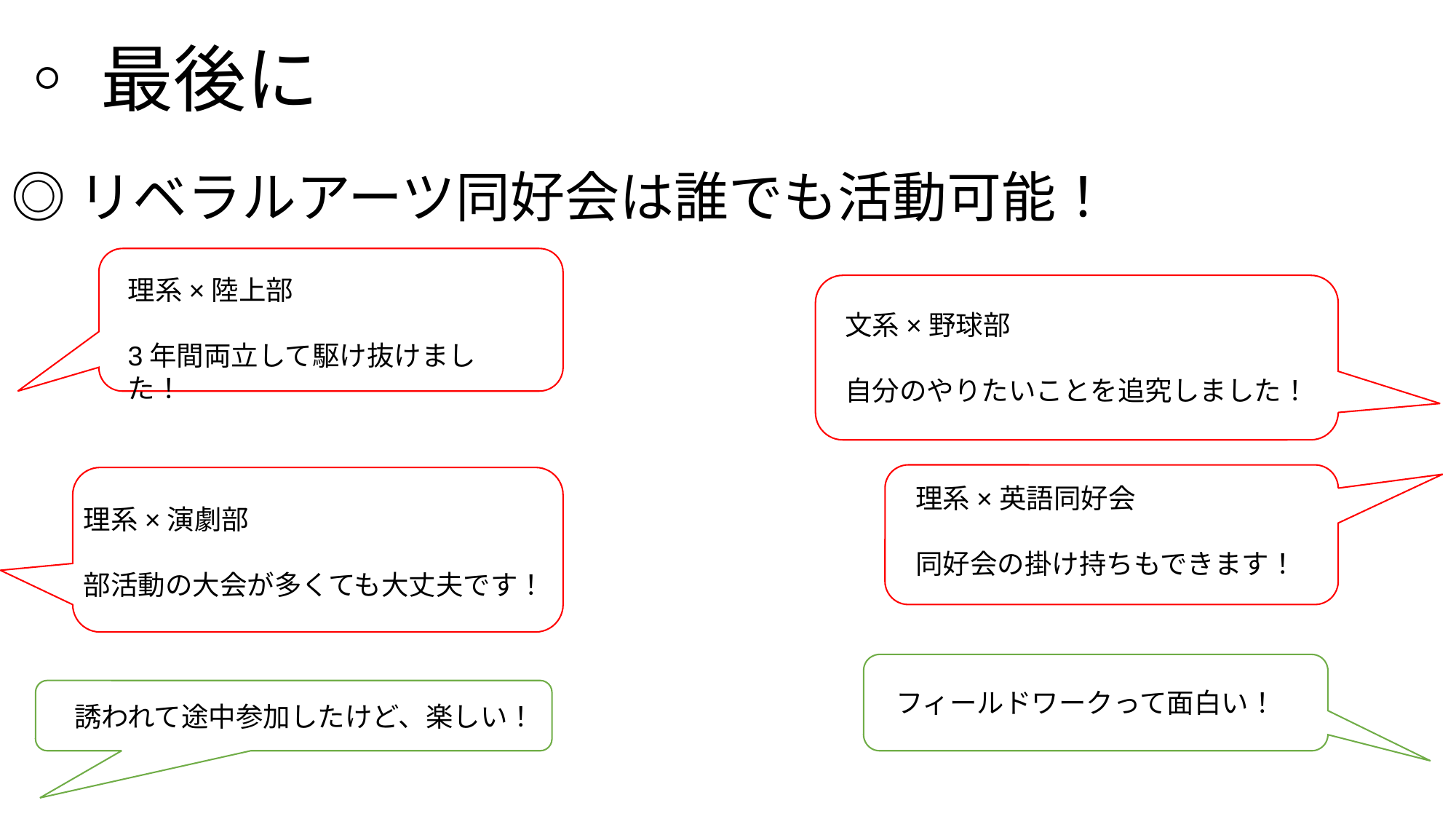

# ◦最後に
◎リベラルアーツ同好会は誰でも活動可能！

理系×陸上部

3年間両立して駆け抜けました！

文系×野球部

自分のやりたいことを追究しました！

理系×英語同好会

同好会の掛け持ちもできます！
理系×演劇部

部活動の大会が多くても大丈夫です！

フィールドワークって面白い！
誘われて途中参加したけど、楽しい！